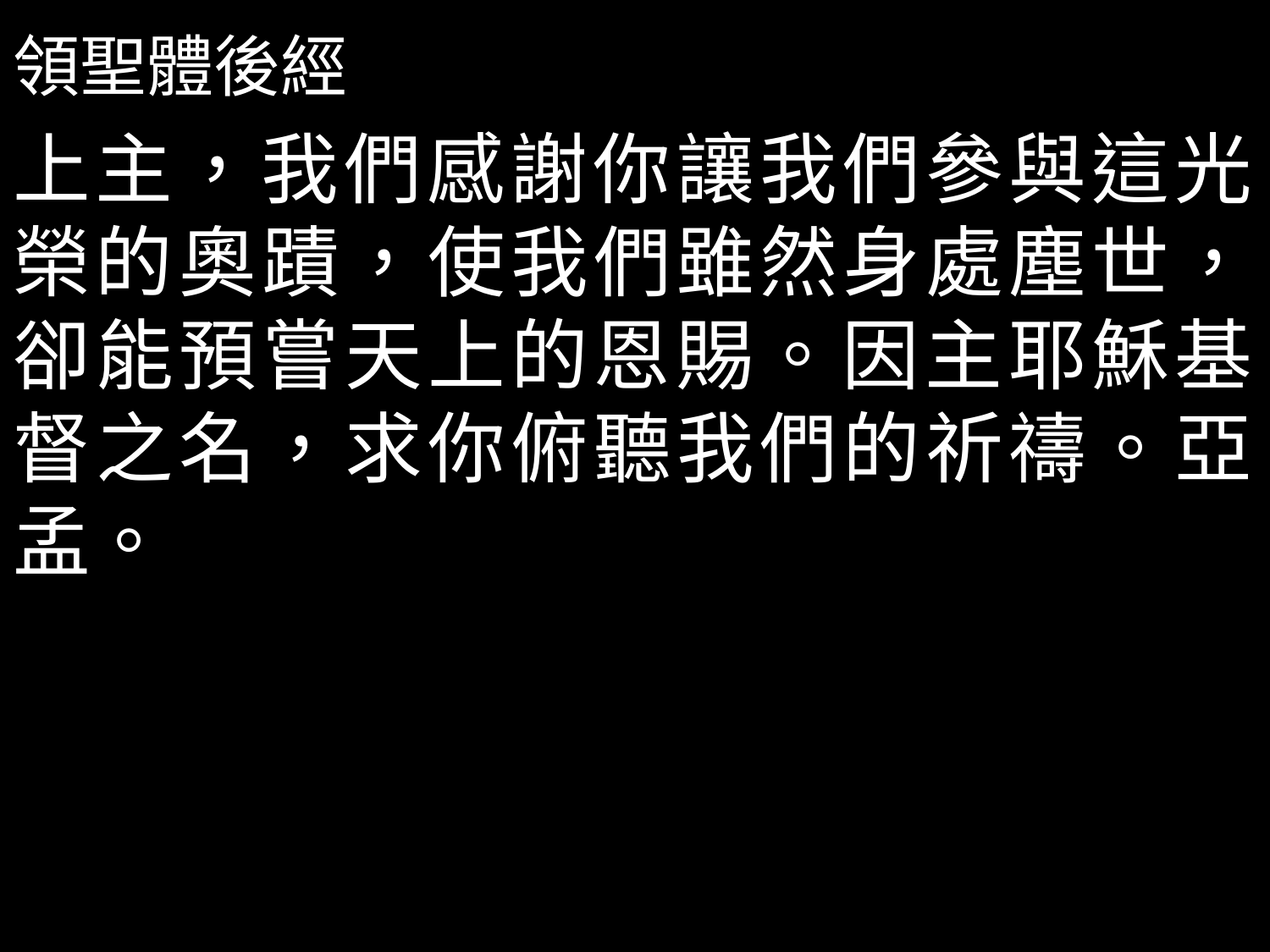

領聖體後經
上主，我們感謝你讓我們參與這光榮的奧蹟，使我們雖然身處塵世，卻能預嘗天上的恩賜。因主耶穌基督之名，求你俯聽我們的祈禱。亞孟。